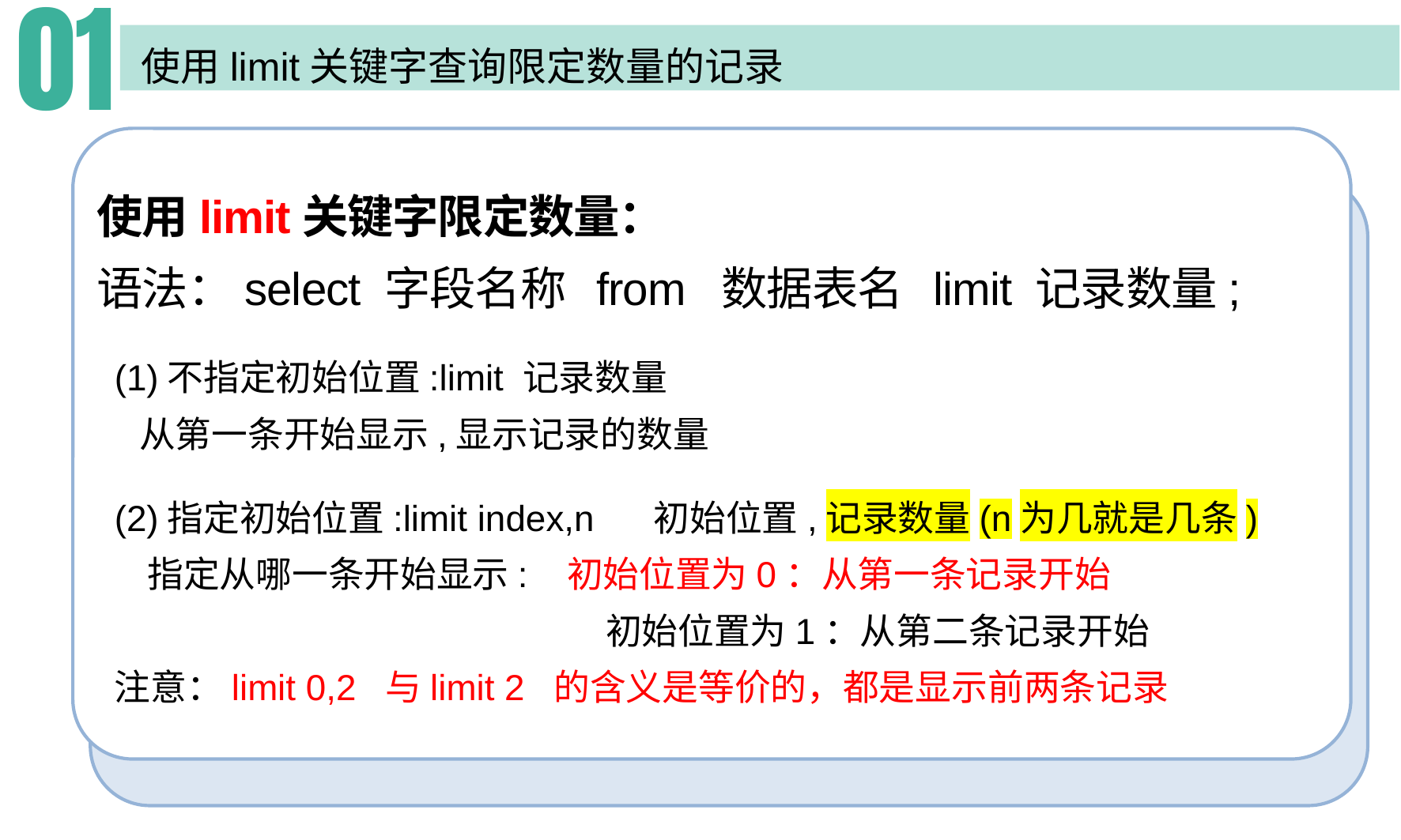

01

使用limit关键字查询限定数量的记录

使用limit关键字限定数量：
语法：select 字段名称  from  数据表名  limit 记录数量;
(1)不指定初始位置:limit 记录数量
  从第一条开始显示,显示记录的数量
(2)指定初始位置:limit index,n     初始位置,记录数量(n为几就是几条)
   指定从哪一条开始显示:   初始位置为0：从第一条记录开始
				 初始位置为1：从第二条记录开始
注意：limit 0,2  与limit 2  的含义是等价的，都是显示前两条记录